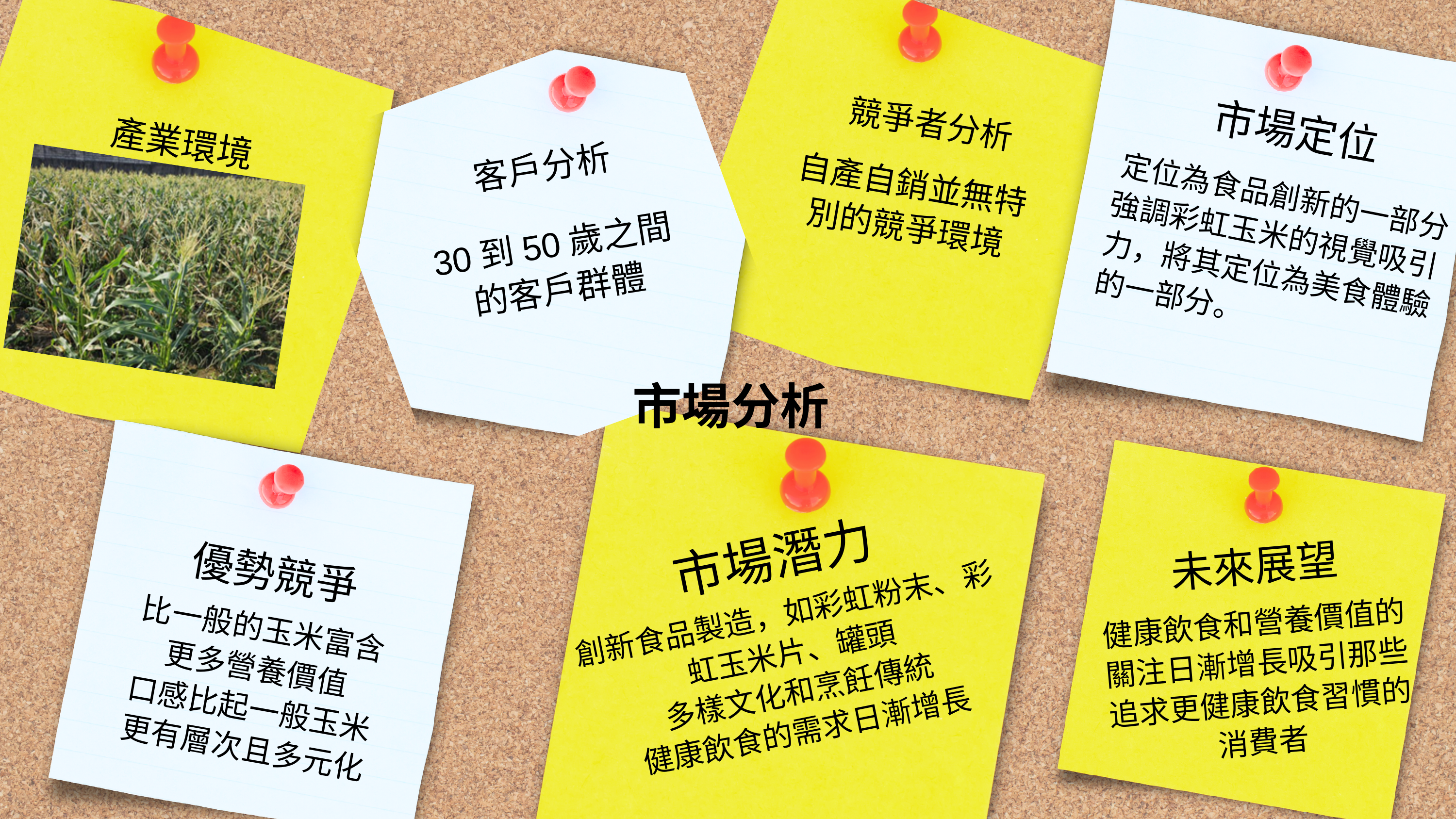

競爭者分析
市場定位
產業環境
客戶分析
自產自銷並無特別的競爭環境

定位為食品創新的一部分
強調彩虹玉米的視覺吸引力，將其定位為美食體驗的一部分。
30到50歲之間的客戶群體
市場分析

市場潛力
未來展望
優勢競爭
創新食品製造，如彩虹粉末、彩虹玉米片、罐頭
多樣文化和烹飪傳統
健康飲食的需求日漸增長
健康飲食和營養價值的關注日漸增長吸引那些追求更健康飲食習慣的消費者
比一般的玉米富含更多營養價值
口感比起一般玉米更有層次且多元化